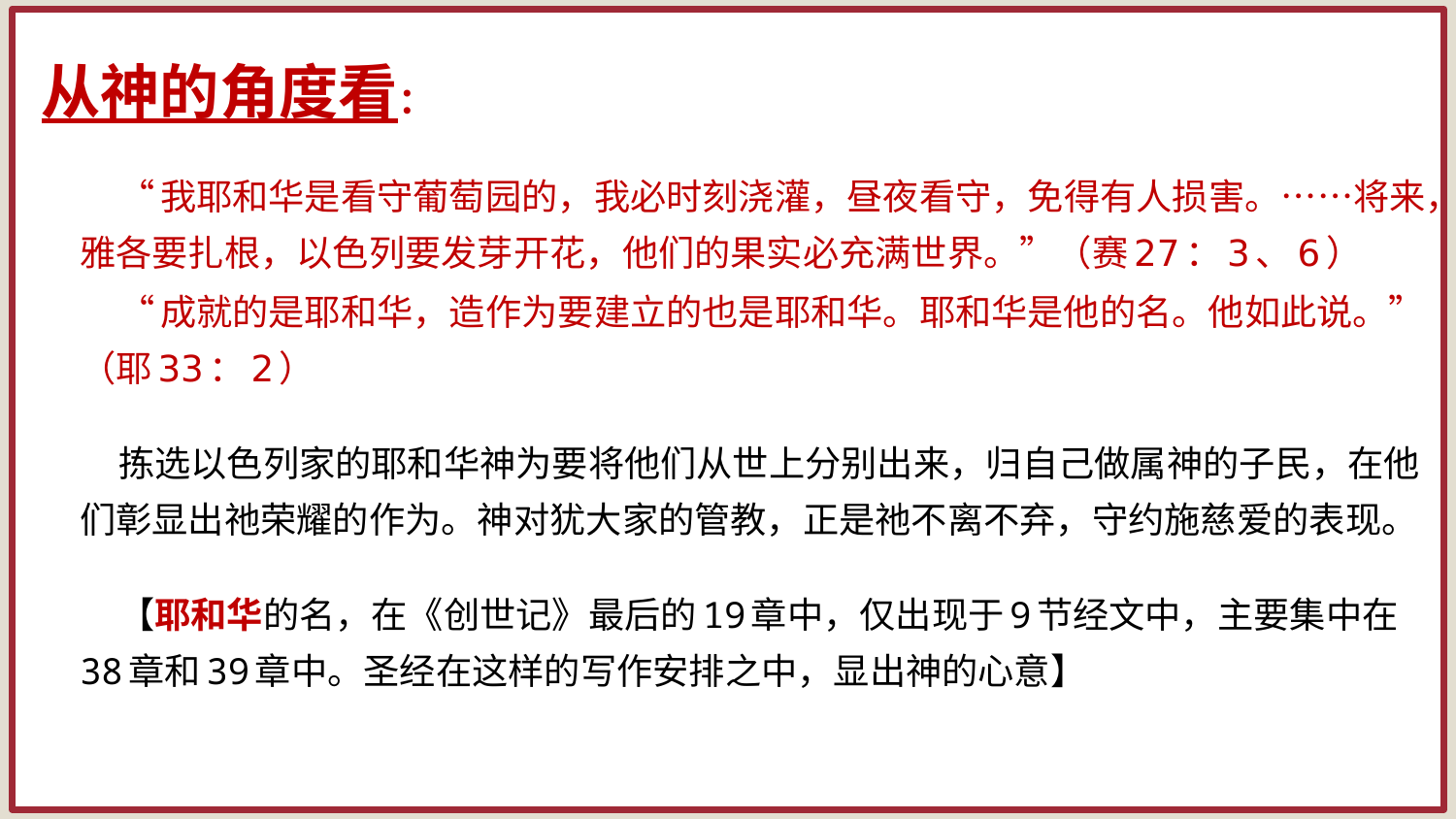

从神的角度看：

“我耶和华是看守葡萄园的，我必时刻浇灌，昼夜看守，免得有人损害。……将来，雅各要扎根，以色列要发芽开花，他们的果实必充满世界。”（赛27：3、6）
“成就的是耶和华，造作为要建立的也是耶和华。耶和华是他的名。他如此说。”（耶33：2）

拣选以色列家的耶和华神为要将他们从世上分别出来，归自己做属神的子民，在他们彰显出祂荣耀的作为。神对犹大家的管教，正是祂不离不弃，守约施慈爱的表现。

【耶和华的名，在《创世记》最后的19章中，仅出现于9节经文中，主要集中在38章和39章中。圣经在这样的写作安排之中，显出神的心意】